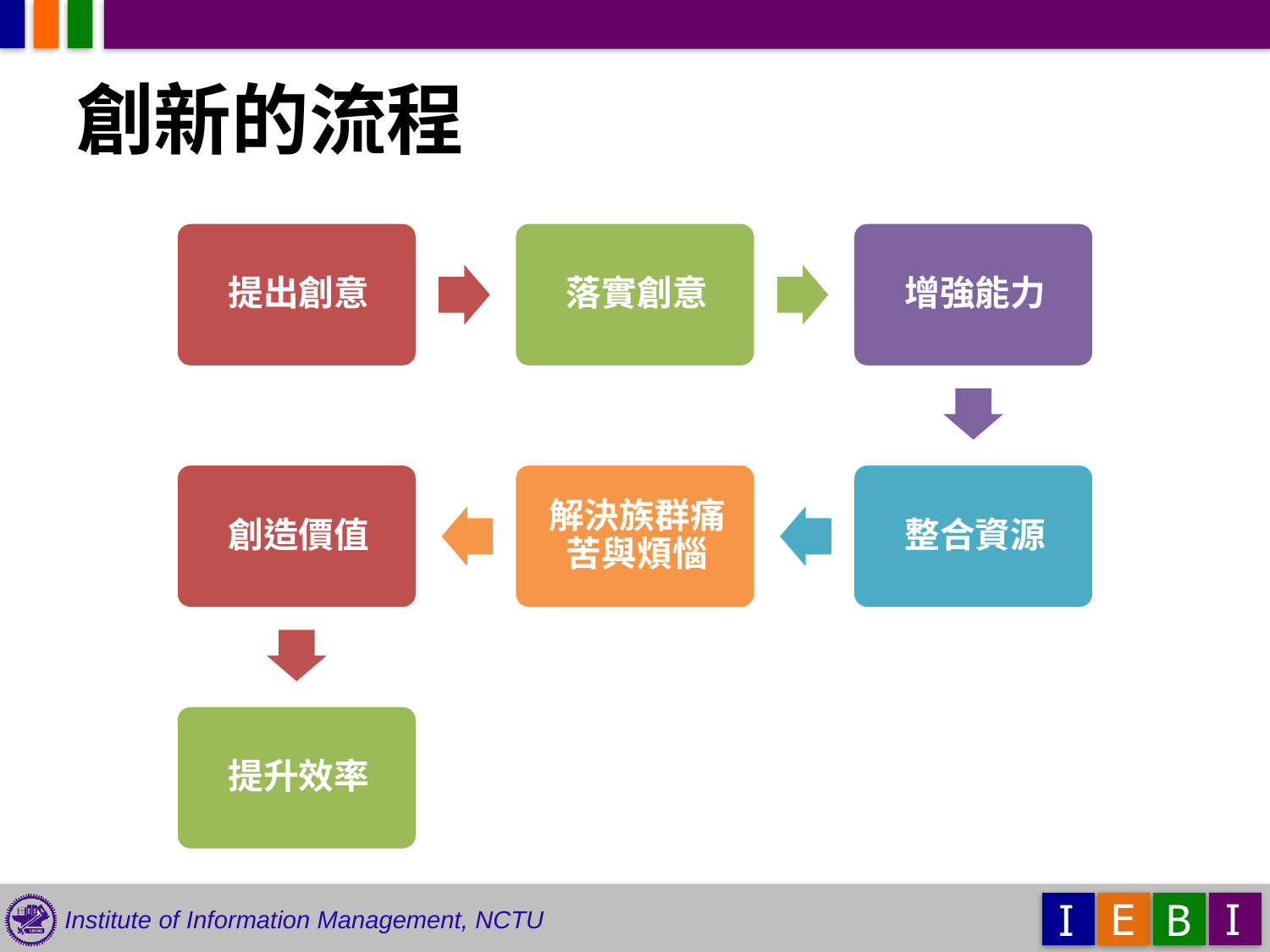

# 創新的流程
提出創意

落實創意

增強能力

整合資源

解決族群痛苦與煩惱

創造價值

提升效率